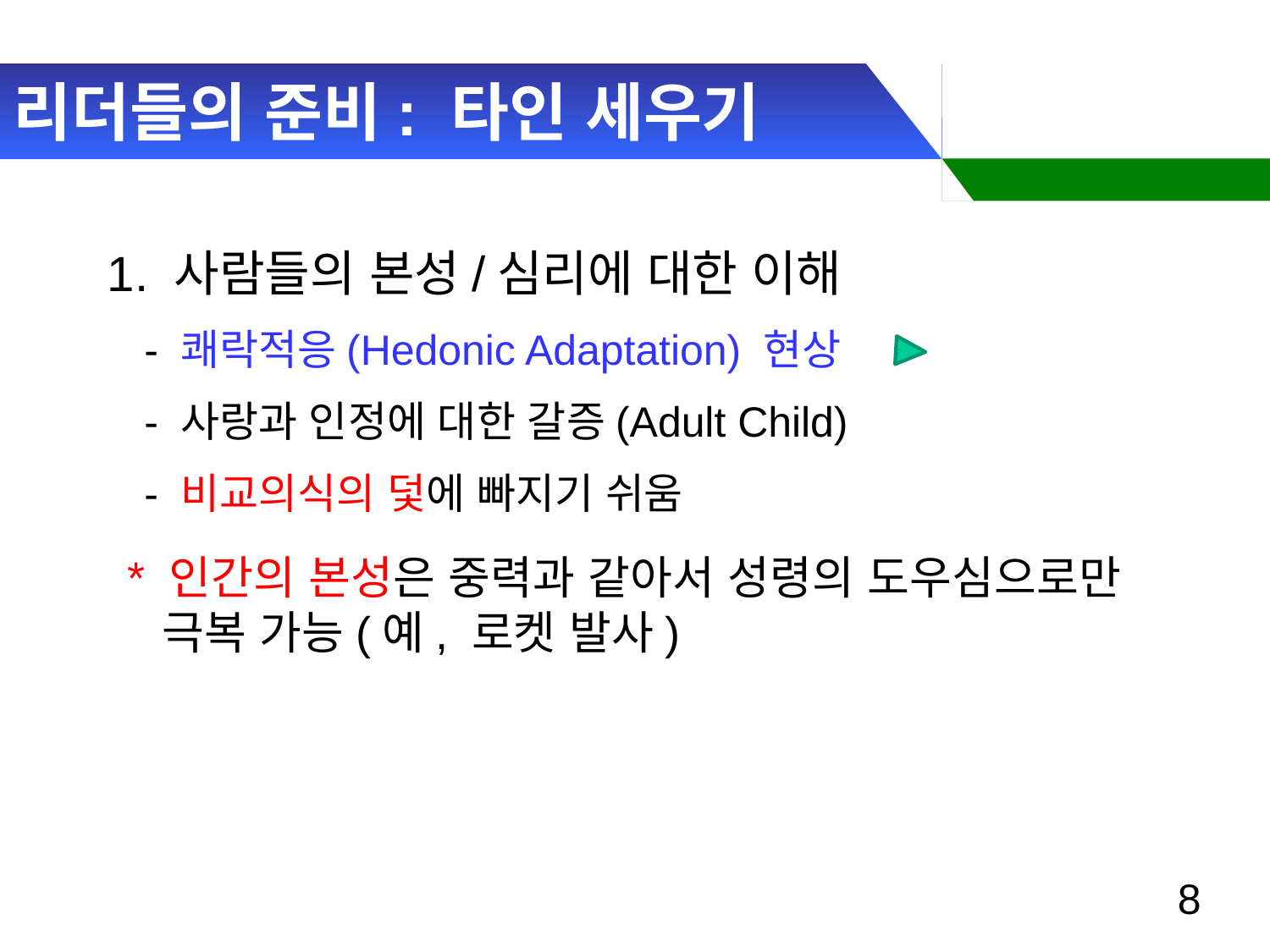

# 리더들의 준비: 타인 세우기
1. 사람들의 본성/심리에 대한 이해
 - 쾌락적응(Hedonic Adaptation) 현상
 - 사랑과 인정에 대한 갈증(Adult Child)
 - 비교의식의 덫에 빠지기 쉬움
* 인간의 본성은 중력과 같아서 성령의 도우심으로만 극복 가능(예, 로켓 발사)

8